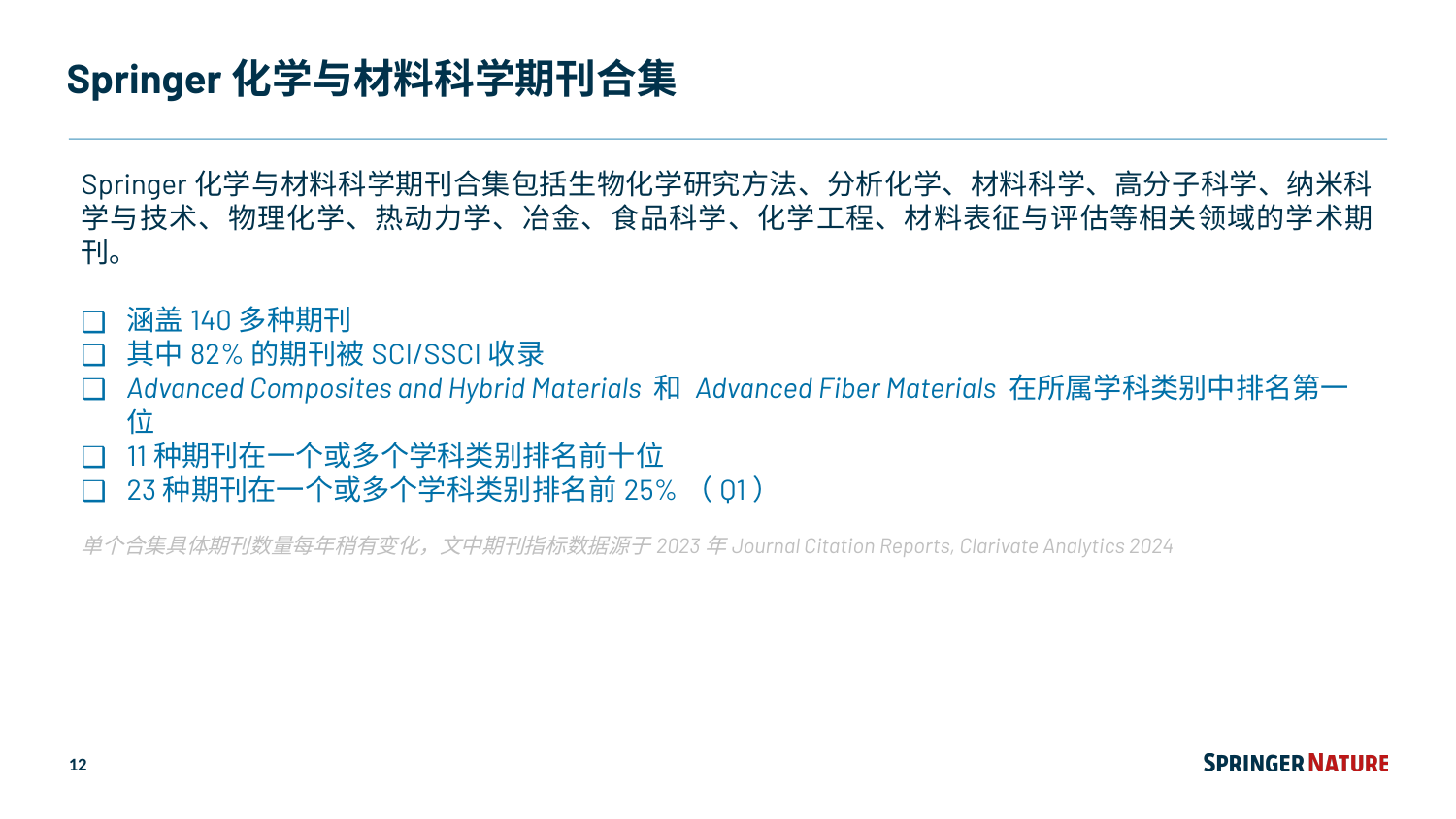

# Springer化学与材料科学期刊合集
Springer化学与材料科学期刊合集包括生物化学研究方法、分析化学、材料科学、高分子科学、纳米科学与技术、物理化学、热动力学、冶金、食品科学、化学工程、材料表征与评估等相关领域的学术期刊。

涵盖140多种期刊
其中82%的期刊被SCI/SSCI收录
Advanced Composites and Hybrid Materials 和 Advanced Fiber Materials 在所属学科类别中排名第一位
11种期刊在一个或多个学科类别排名前十位
23种期刊在一个或多个学科类别排名前25%（Q1）

单个合集具体期刊数量每年稍有变化，文中期刊指标数据源于2023年Journal Citation Reports, Clarivate Analytics 2024